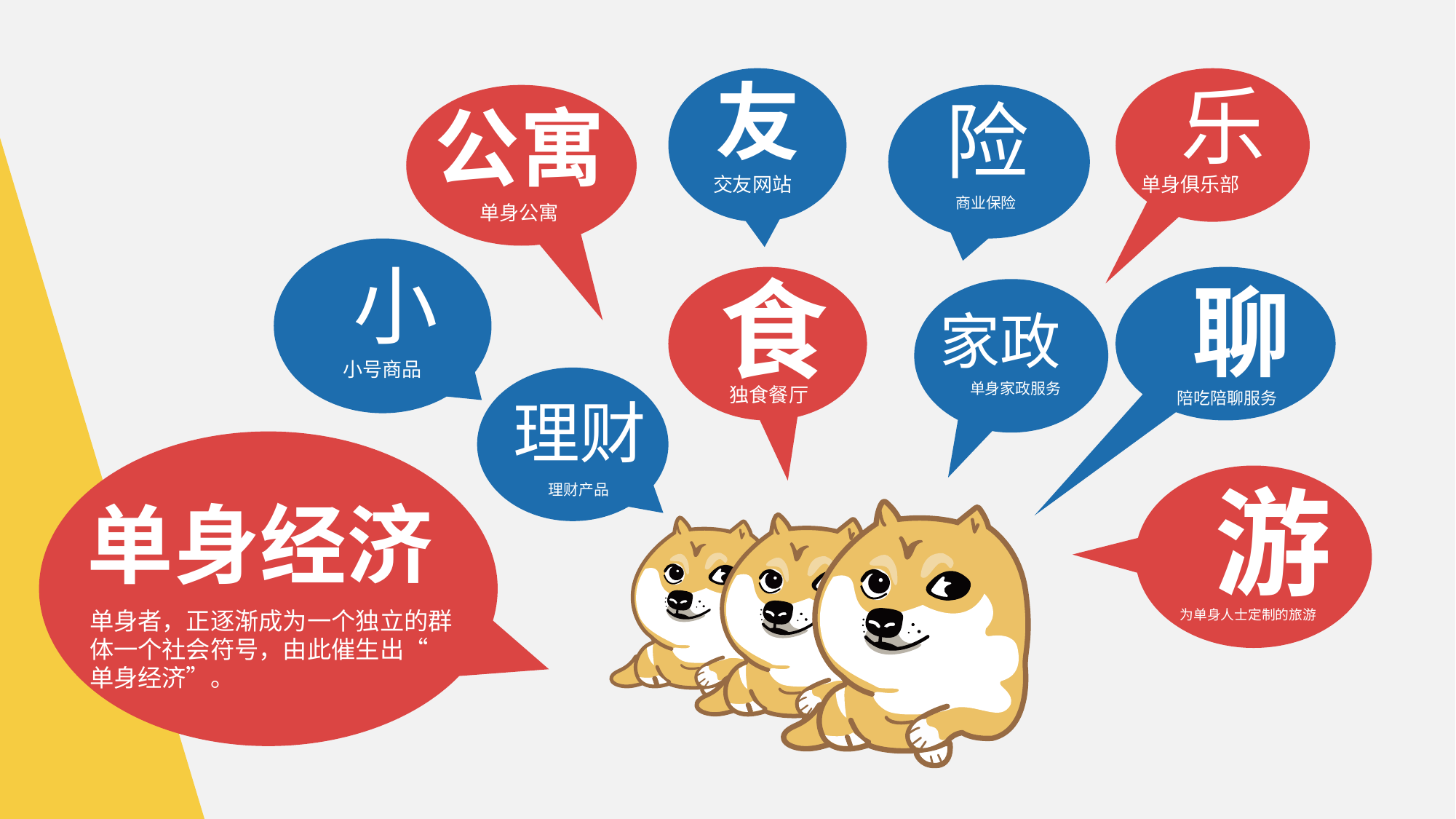

友

乐

险
公寓

交友网站
单身俱乐部
商业保险
单身公寓

小
食

聊

家政
小号商品

单身家政服务
独食餐厅
陪吃陪聊服务
理财

游
理财产品
单身经济

单身者，正逐渐成为一个独立的群
为单身人士定制的旅游
体一个社会符号，由此催生出“
单身经济”。